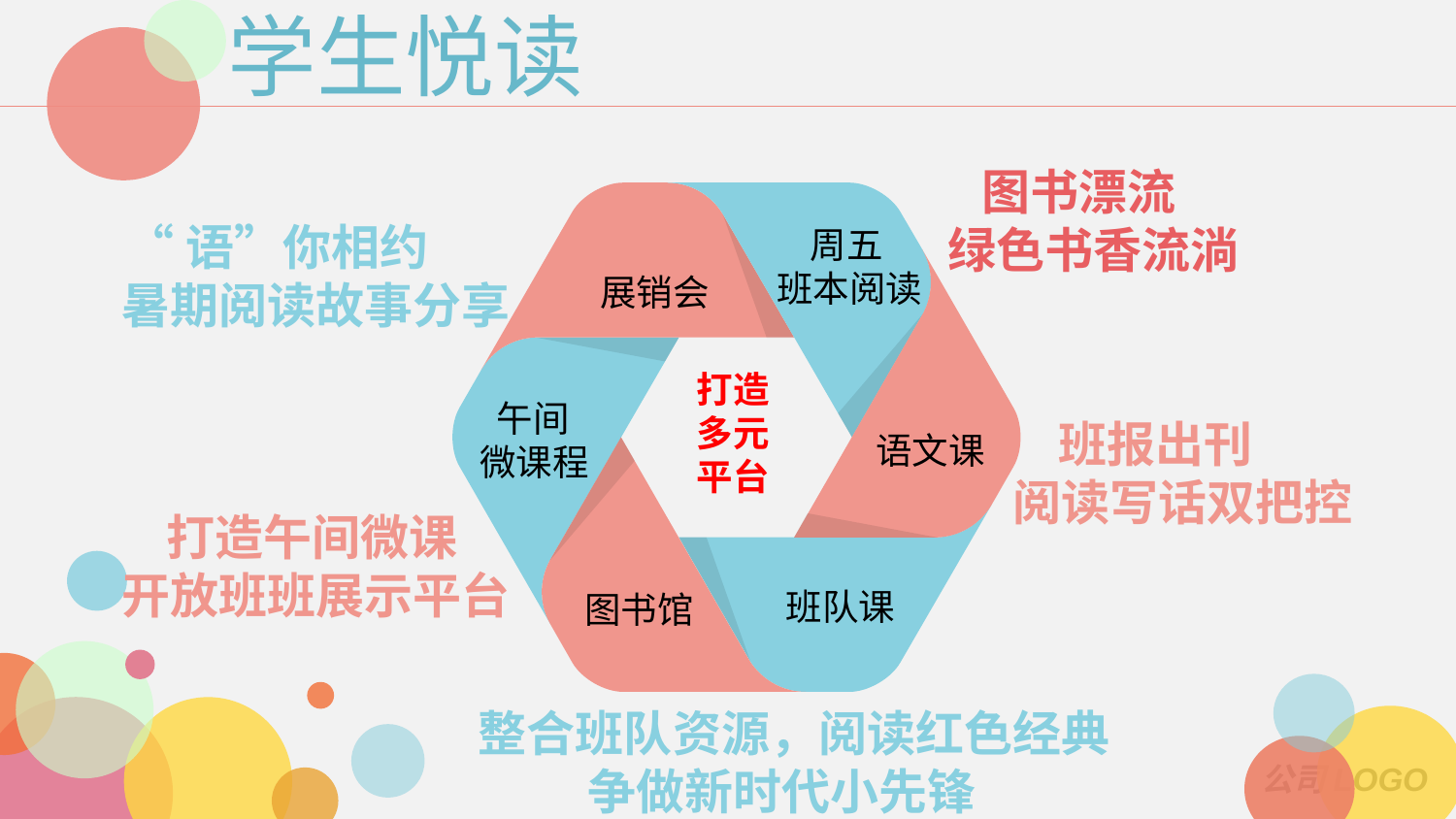

学生悦读
  图书漂流
绿色书香流淌

    “语”你相约
 暑期阅读故事分享
   周五
班本阅读
展销会
打造
多元平台
 午间
微课程
      班报出刊
阅读写话双把控

语文课
   打造午间微课
开放班班展示平台
班队课
图书馆

    整合班队资源，阅读红色经典
              争做新时代小先锋